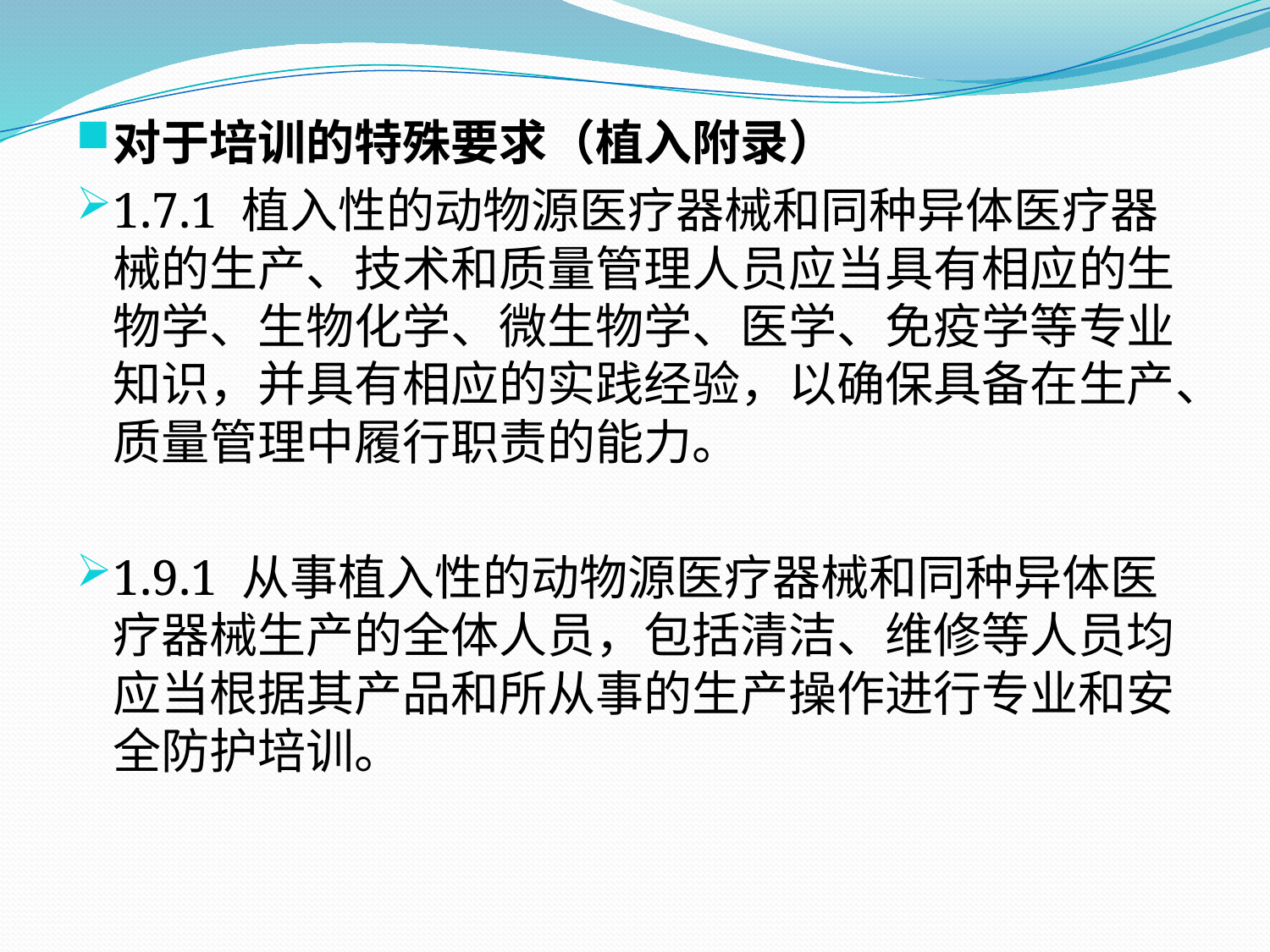

对于培训的特殊要求（植入附录）
1.7.1 植入性的动物源医疗器械和同种异体医疗器械的生产、技术和质量管理人员应当具有相应的生物学、生物化学、微生物学、医学、免疫学等专业知识，并具有相应的实践经验，以确保具备在生产、质量管理中履行职责的能力。

1.9.1 从事植入性的动物源医疗器械和同种异体医疗器械生产的全体人员，包括清洁、维修等人员均应当根据其产品和所从事的生产操作进行专业和安全防护培训。